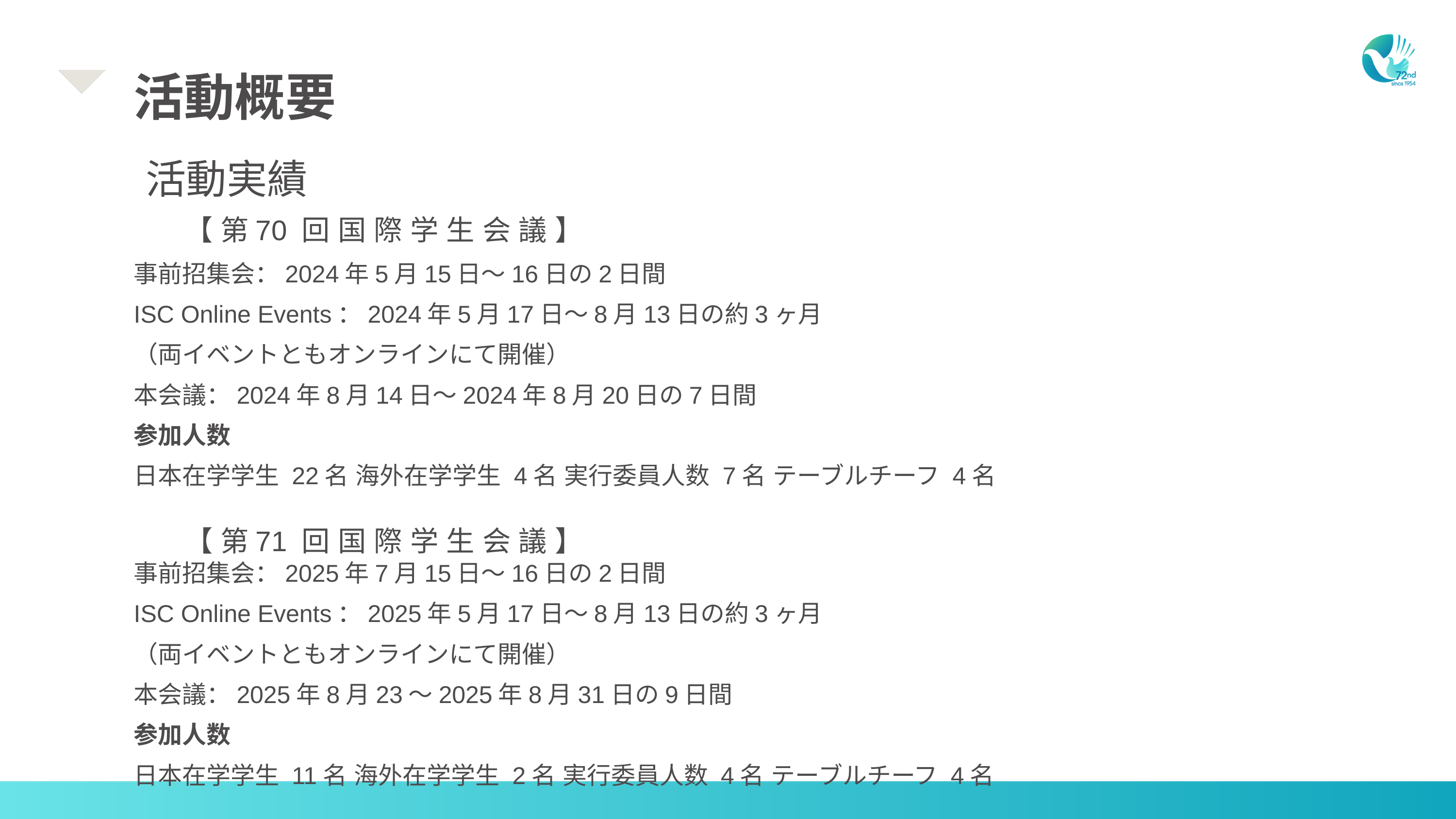

活動概要

活動実績
【 第70 回 国 際 学 生 会 議 】
事前招集会：2024年5月15日〜16日の2日間
ISC Online Events：2024年5月17日〜8月13日の約3ヶ月
（両イベントともオンラインにて開催）
本会議：2024年8月14日〜2024年8月20日の7日間
参加人数
日本在学学生 22名 海外在学学生 4名 実行委員人数 7名 テーブルチーフ 4名
【 第71 回 国 際 学 生 会 議 】
事前招集会：2025年7月15日〜16日の2日間
ISC Online Events：2025年5月17日〜8月13日の約3ヶ月
（両イベントともオンラインにて開催）
本会議：2025年8月23〜2025年8月31日の9日間
参加人数
日本在学学生 11名 海外在学学生 2名 実行委員人数 4名 テーブルチーフ 4名